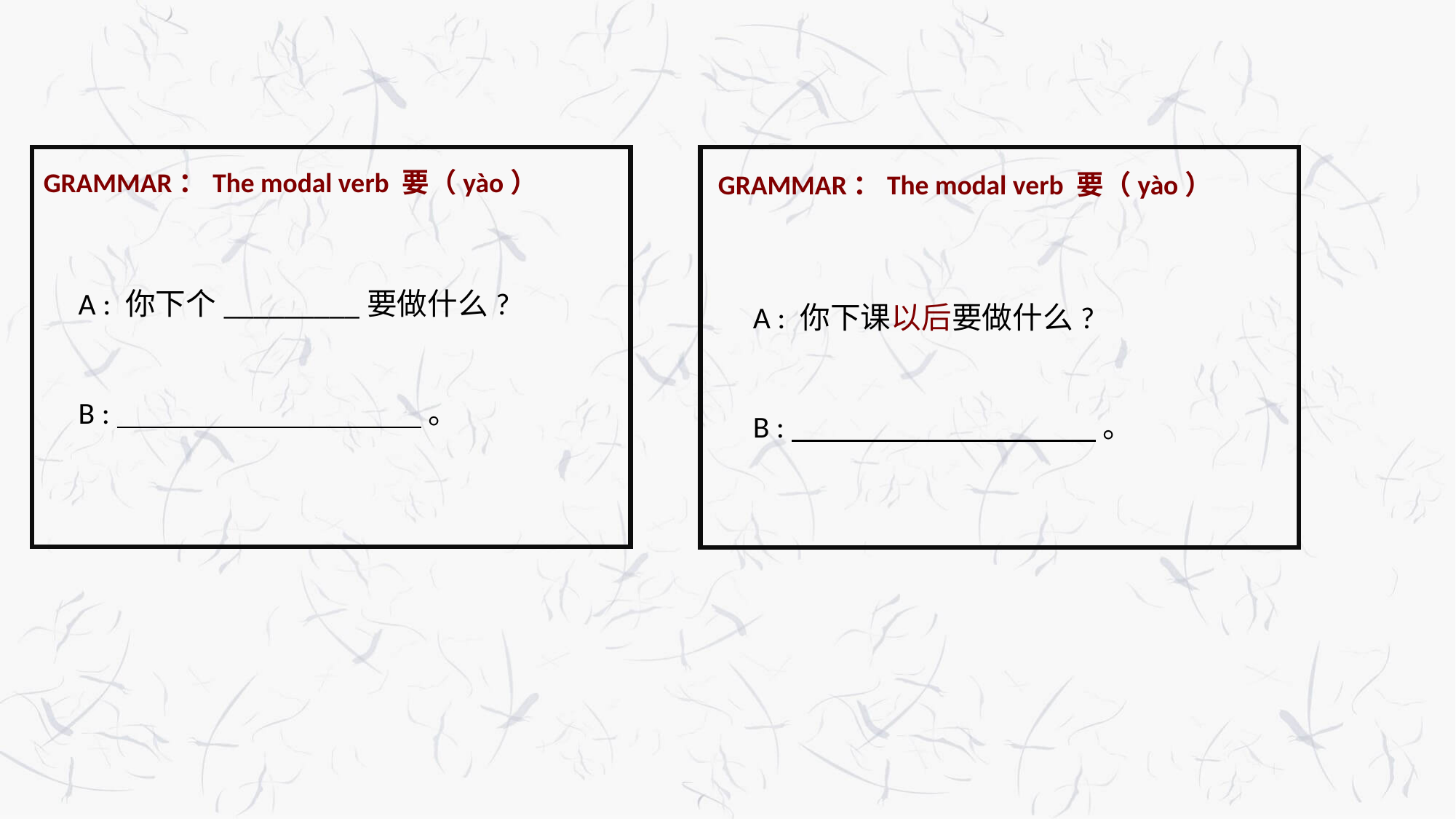

GRAMMAR：The modal verb 要（yào）
GRAMMAR：The modal verb 要（yào）
A : 你下个_________要做什么?

B :                                             。
A : 你下课以后要做什么?

B :                                             。